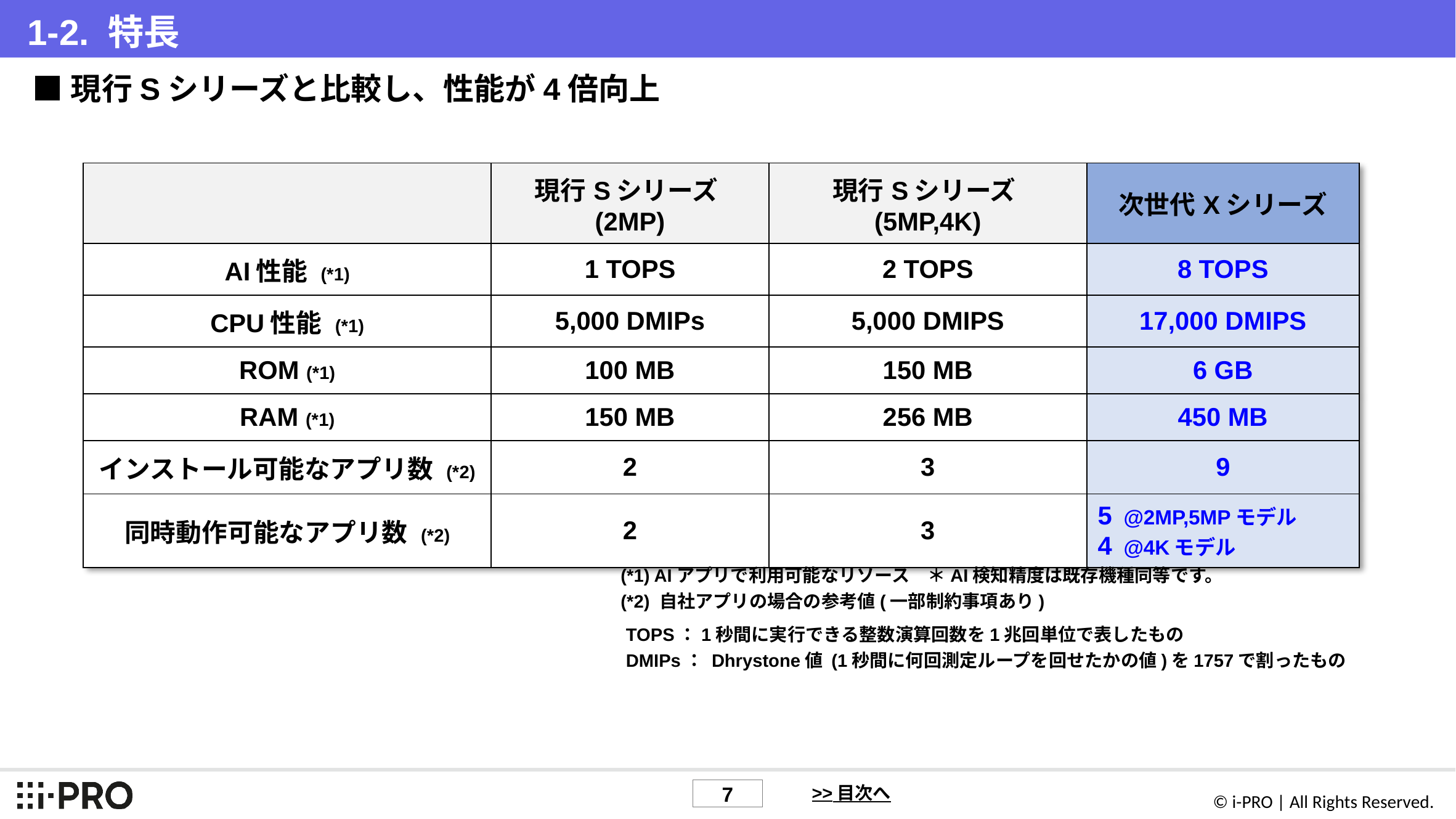

# 1-2. 特長
■現行Sシリーズと比較し、性能が4倍向上
|  | 現行Sシリーズ(2MP) | 現行Sシリーズ(5MP,4K) | 次世代Xシリーズ |
| --- | --- | --- | --- |
| AI性能 (\*1) | 1 TOPS | 2 TOPS | 8 TOPS |
| CPU性能 (\*1) | 5,000 DMIPs | 5,000 DMIPS | 17,000 DMIPS |
| ROM (\*1) | 100 MB | 150 MB | 6 GB |
| RAM (\*1) | 150 MB | 256 MB | 450 MB |
| インストール可能なアプリ数 (\*2) | 2 | 3 | 9 |
| 同時動作可能なアプリ数 (\*2) | 2 | 3 | 5 @2MP,5MPモデル 4 @4Kモデル |
(*1) AIアプリで利用可能なリソース　＊AI検知精度は既存機種同等です。
(*2) 自社アプリの場合の参考値(一部制約事項あり)
 TOPS：1秒間に実行できる整数演算回数を1兆回単位で表したもの
 DMIPs： Dhrystone値 (1秒間に何回測定ループを回せたかの値)を1757で割ったもの
>> 目次へ